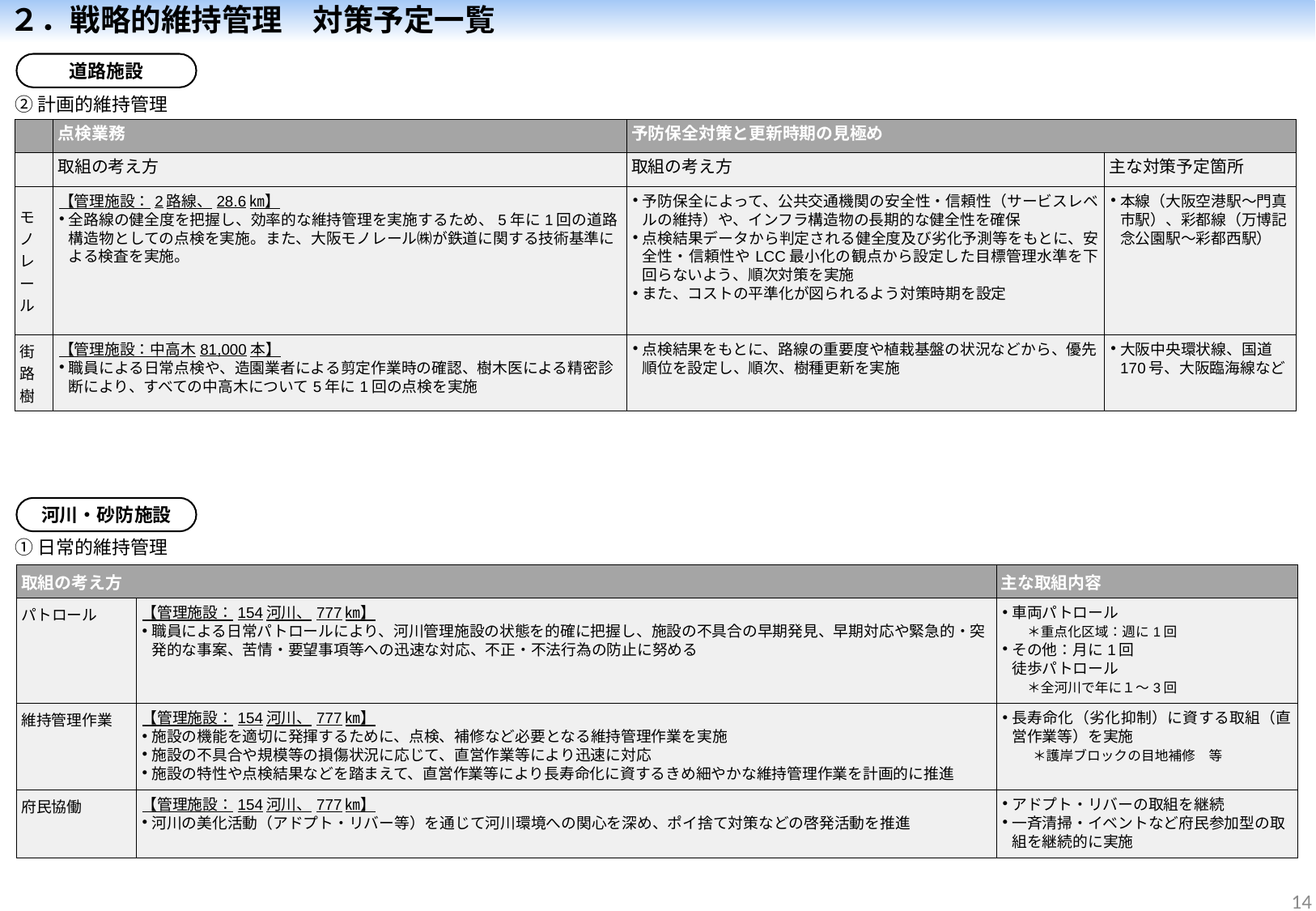

２．戦略的維持管理　対策予定一覧
道路施設
②計画的維持管理
|  | 点検業務 | 予防保全対策と更新時期の見極め |  |
| --- | --- | --- | --- |
|  | 取組の考え方 | 取組の考え方 | 主な対策予定箇所 |
| モノレール | 【管理施設：2路線、28.6㎞】 全路線の健全度を把握し、効率的な維持管理を実施するため、5年に1回の道路構造物としての点検を実施。また、大阪モノレール㈱が鉄道に関する技術基準による検査を実施。 | 予防保全によって、公共交通機関の安全性・信頼性（サービスレベルの維持）や、インフラ構造物の長期的な健全性を確保 点検結果データから判定される健全度及び劣化予測等をもとに、安全性・信頼性やLCC最小化の観点から設定した目標管理水準を下回らないよう、順次対策を実施 また、コストの平準化が図られるよう対策時期を設定 | 本線（大阪空港駅～門真市駅）、彩都線（万博記念公園駅～彩都西駅） |
| 街路樹 | 【管理施設：中高木81,000本】 職員による日常点検や、造園業者による剪定作業時の確認、樹木医による精密診断により、すべての中高木について5年に1回の点検を実施 | 点検結果をもとに、路線の重要度や植栽基盤の状況などから、優先順位を設定し、順次、樹種更新を実施 | 大阪中央環状線、国道170号、大阪臨海線など |
河川・砂防施設
①日常的維持管理
| 取組の考え方 |  | 主な取組内容 |
| --- | --- | --- |
| パトロール | 【管理施設：154河川、777㎞】 職員による日常パトロールにより、河川管理施設の状態を的確に把握し、施設の不具合の早期発見、早期対応や緊急的・突発的な事案、苦情・要望事項等への迅速な対応、不正・不法行為の防止に努める | 車両パトロール 　＊重点化区域：週に1回 その他：月に1回 徒歩パトロール 　＊全河川で年に１～3回 |
| 維持管理作業 | 【管理施設：154河川、777㎞】 施設の機能を適切に発揮するために、点検、補修など必要となる維持管理作業を実施 施設の不具合や規模等の損傷状況に応じて、直営作業等により迅速に対応 施設の特性や点検結果などを踏まえて、直営作業等により長寿命化に資するきめ細やかな維持管理作業を計画的に推進 | 長寿命化（劣化抑制）に資する取組（直営作業等）を実施 　　＊護岸ブロックの目地補修　等 |
| 府民協働 | 【管理施設：154河川、777㎞】 河川の美化活動（アドプト・リバー等）を通じて河川環境への関心を深め、ポイ捨て対策などの啓発活動を推進 | アドプト・リバーの取組を継続 一斉清掃・イベントなど府民参加型の取組を継続的に実施 |
14